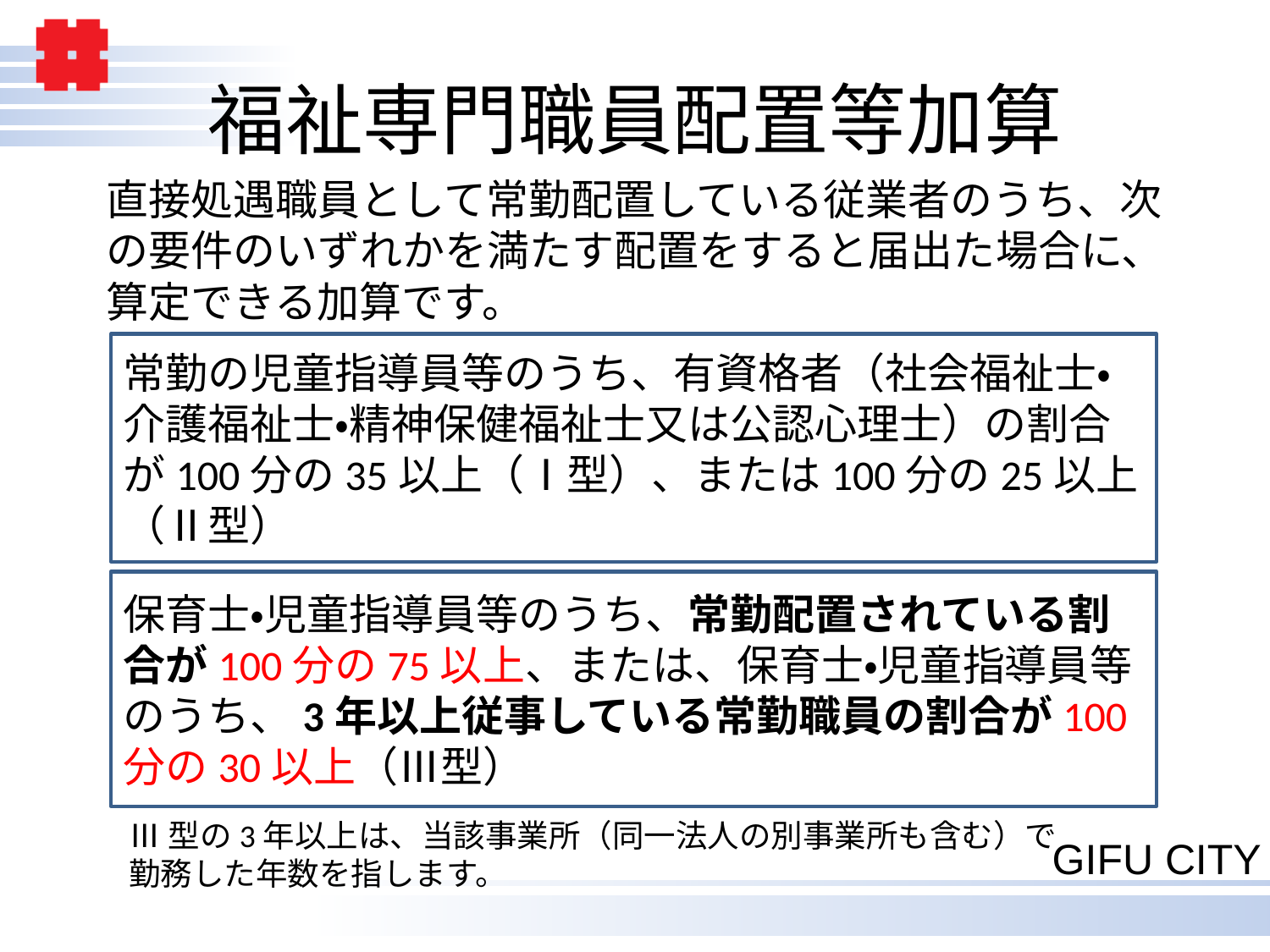

# 福祉専門職員配置等加算
直接処遇職員として常勤配置している従業者のうち、次の要件のいずれかを満たす配置をすると届出た場合に、算定できる加算です。
常勤の児童指導員等のうち、有資格者（社会福祉士・介護福祉士・精神保健福祉士又は公認心理士）の割合が100分の35以上（Ⅰ型）、または100分の25以上（Ⅱ型）
保育士・児童指導員等のうち、常勤配置されている割合が100分の75以上、または、保育士・児童指導員等のうち、3年以上従事している常勤職員の割合が100分の30以上（Ⅲ型）
Ⅲ型の3年以上は、当該事業所（同一法人の別事業所も含む）で
勤務した年数を指します。